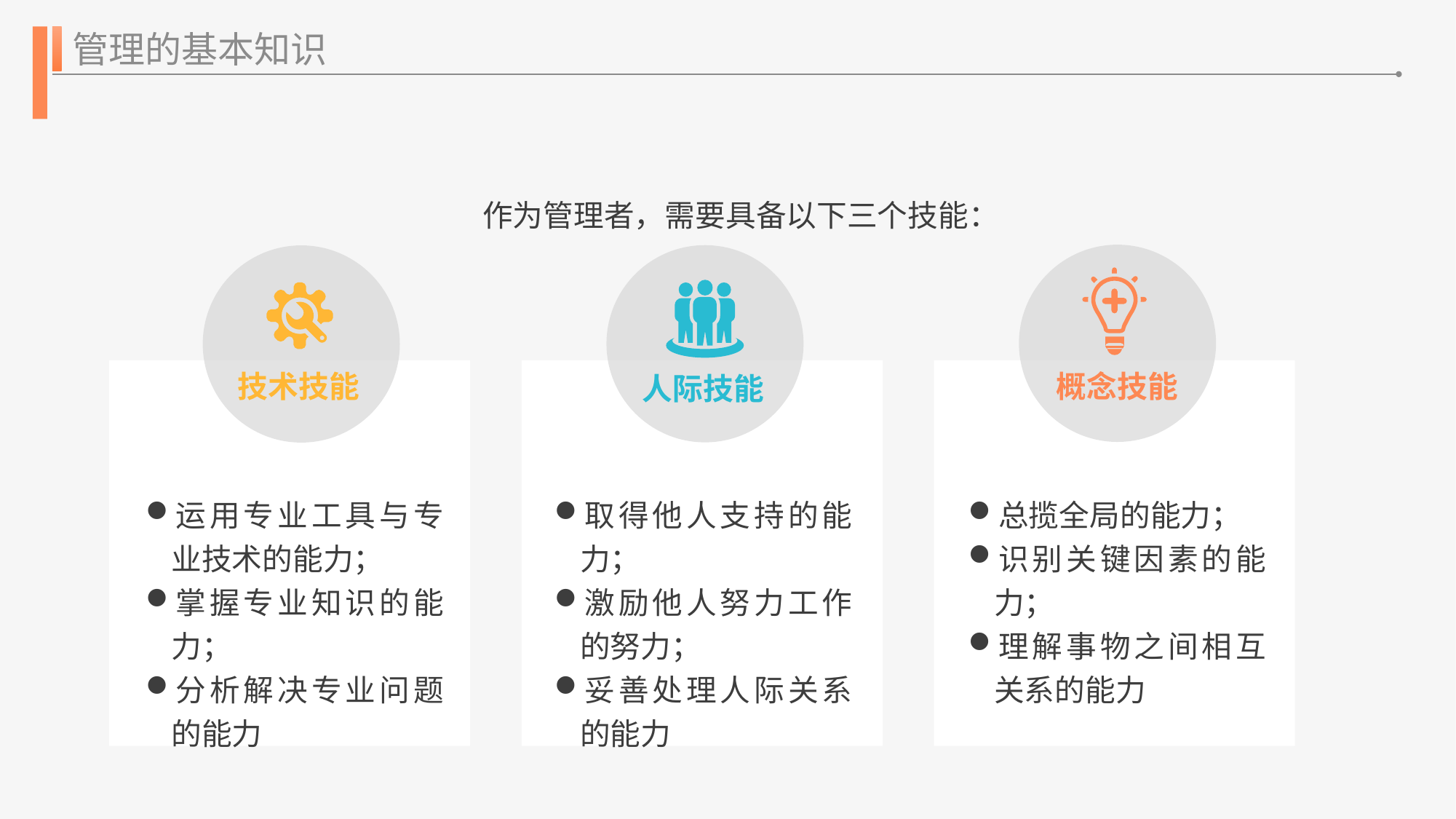

管理的基本知识

作为管理者，需要具备以下三个技能：

技术技能
概念技能
人际技能
运用专业工具与专业技术的能力；
掌握专业知识的能力；
分析解决专业问题的能力
取得他人支持的能力；
激励他人努力工作的努力；
妥善处理人际关系的能力
总揽全局的能力；
识别关键因素的能力；
理解事物之间相互关系的能力